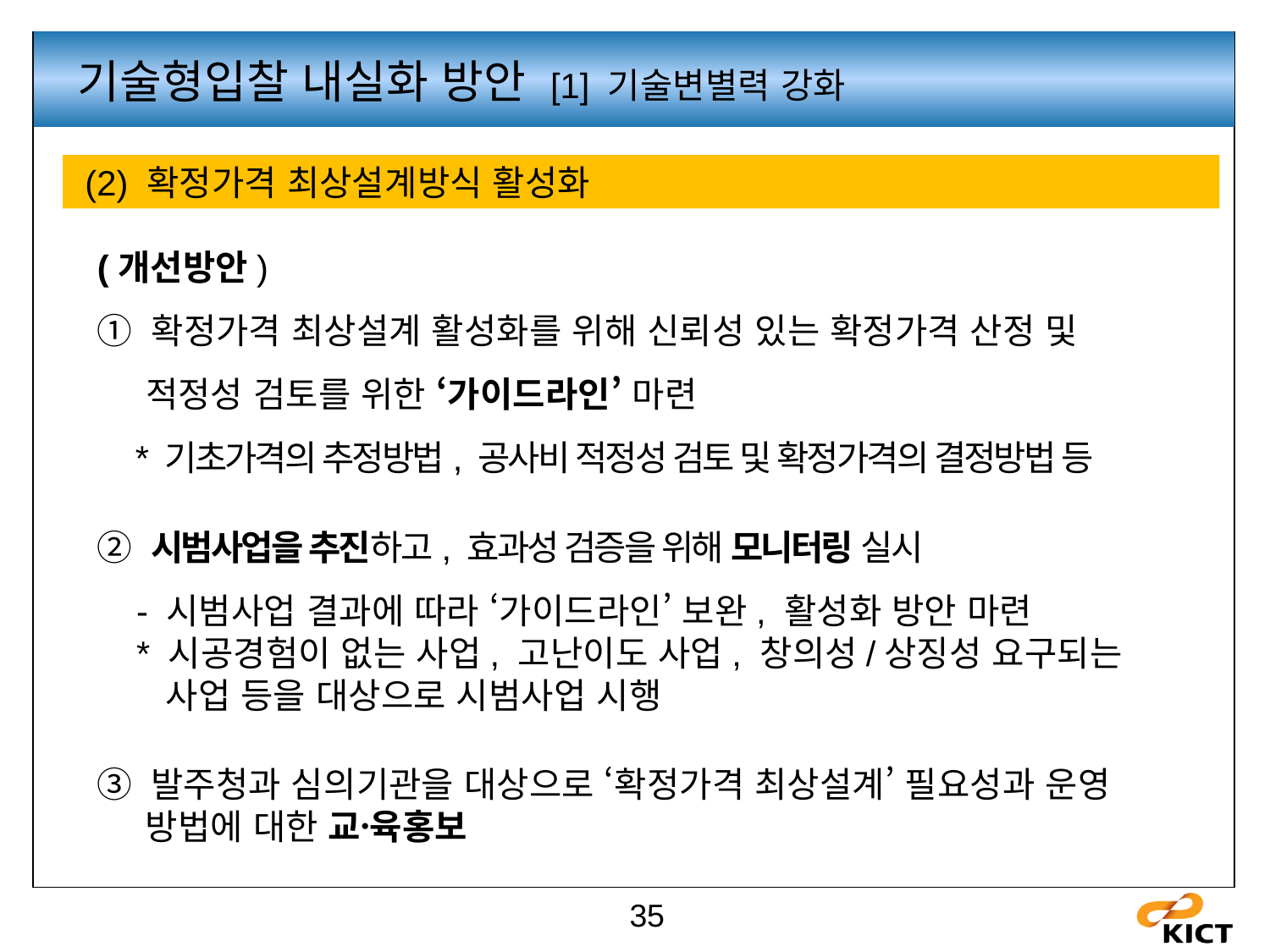

기술형입찰 내실화 방안 [1] 기술변별력 강화
 (2) 확정가격 최상설계방식 활성화
(개선방안)
① 확정가격 최상설계 활성화를 위해 신뢰성 있는 확정가격 산정 및
    적정성 검토를 위한 ‘가이드라인’ 마련
     * 기초가격의 추정방법, 공사비 적정성 검토 및 확정가격의 결정방법 등
② 시범사업을 추진하고, 효과성 검증을 위해 모니터링 실시
    - 시범사업 결과에 따라 ‘가이드라인’ 보완, 활성화 방안 마련
    * 시공경험이 없는 사업, 고난이도 사업, 창의성/상징성 요구되는
      사업 등을 대상으로 시범사업 시행
③ 발주청과 심의기관을 대상으로 ‘확정가격 최상설계’ 필요성과 운영
    방법에 대한 교육〮홍보
35